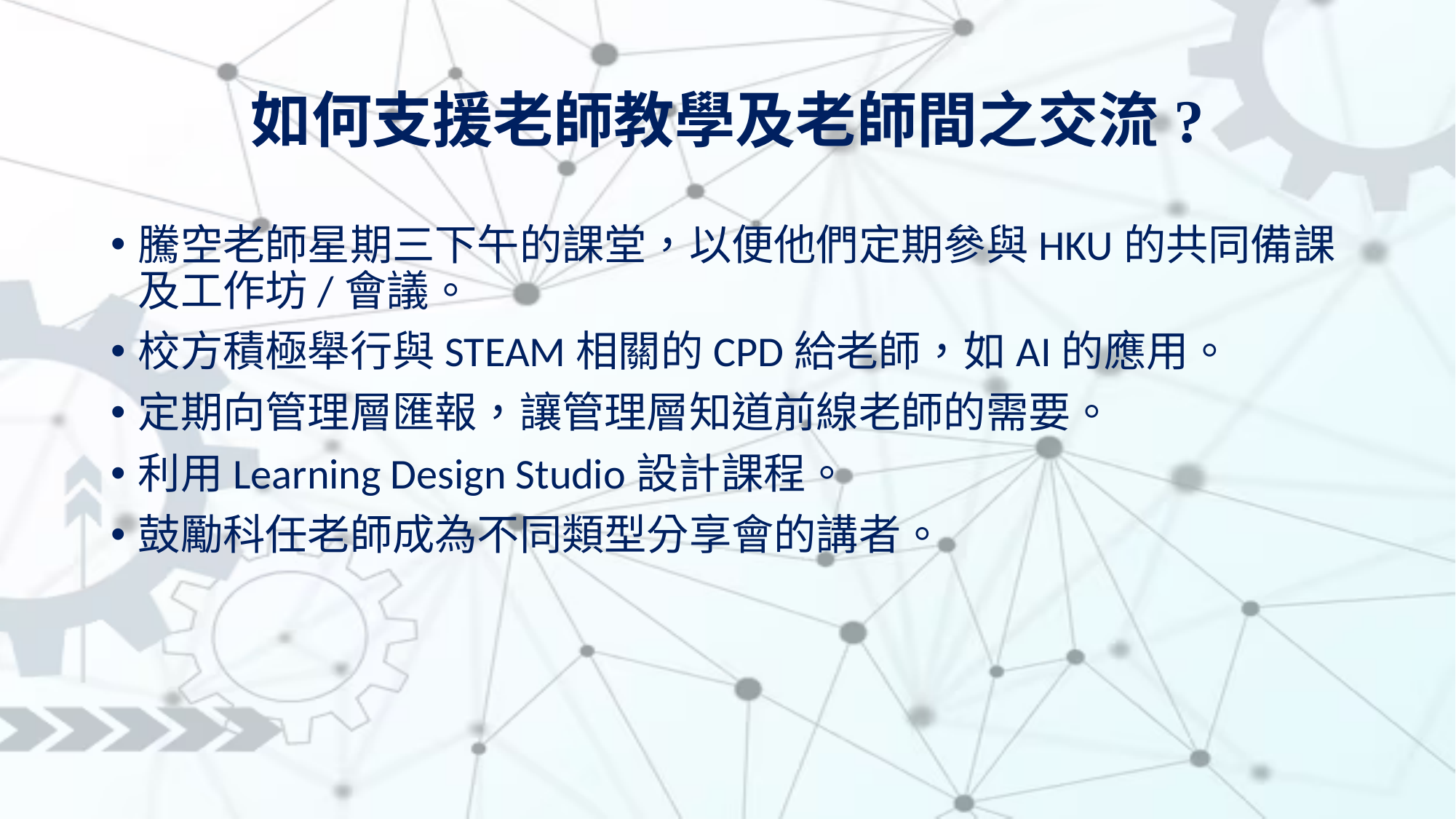

# 如何支援老師教學及老師間之交流?
騰空老師星期三下午的課堂，以便他們定期參與HKU的共同備課及工作坊/會議。
校方積極舉行與STEAM相關的CPD給老師，如AI的應用。
定期向管理層匯報，讓管理層知道前線老師的需要。
利用Learning Design Studio設計課程。
鼓勵科任老師成為不同類型分享會的講者。